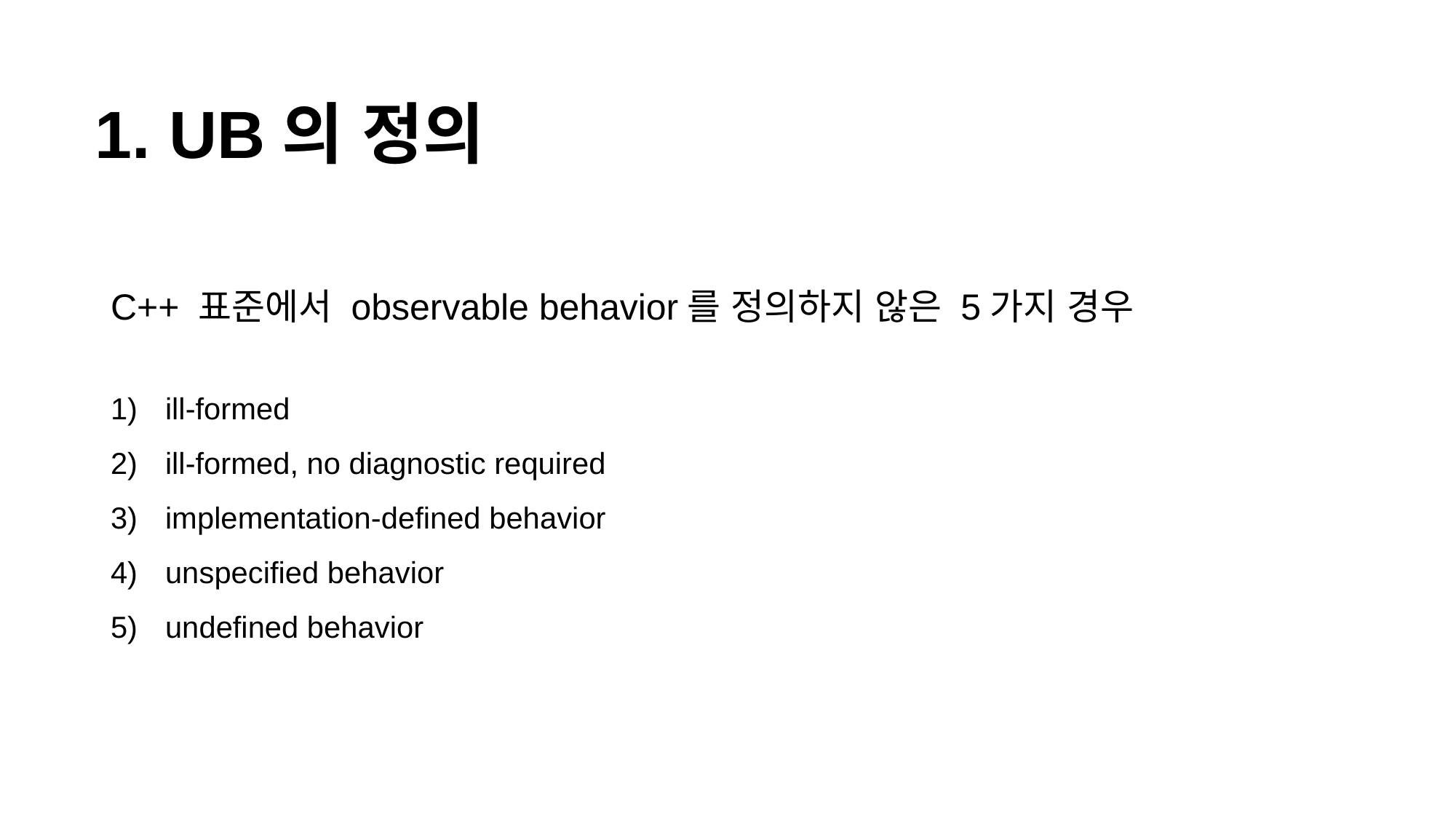

1. UB의 정의
C++ 표준에서 observable behavior를 정의하지 않은 5가지 경우

ill-formed
ill-formed, no diagnostic required
implementation-defined behavior
unspecified behavior
undefined behavior